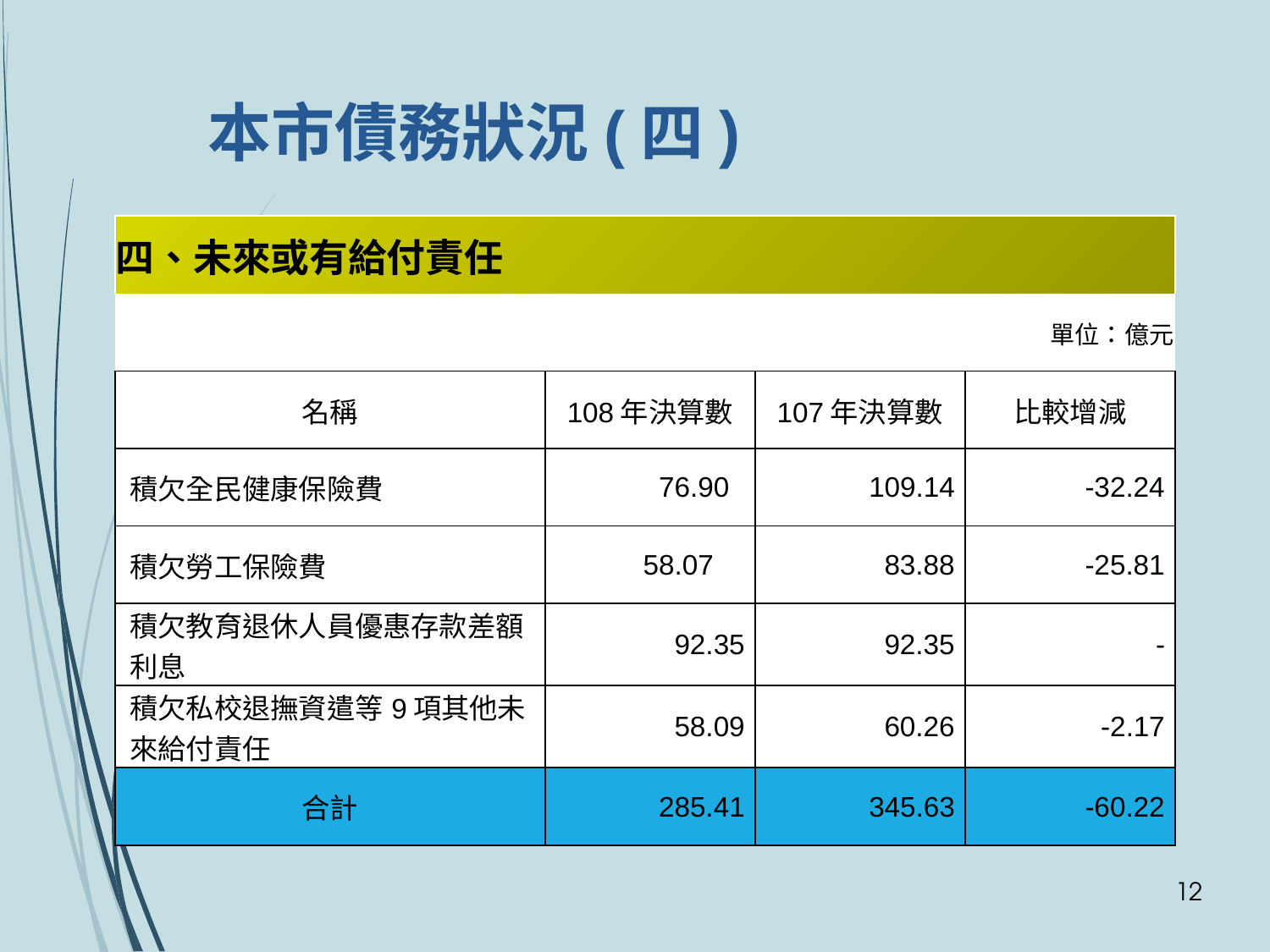

# 本市債務狀況(四)
| 四、未來或有給付責任 |  |  |  |
| --- | --- | --- | --- |
|  | 單位：億元 |  |  |
| 名稱 | 108年決算數 | 107年決算數 | 比較增減 |
| 積欠全民健康保險費 | 76.90 | 109.14 | -32.24 |
| 積欠勞工保險費 | 58.07 | 83.88 | -25.81 |
| 積欠教育退休人員優惠存款差額利息 | 92.35 | 92.35 | - |
| 積欠私校退撫資遣等9項其他未來給付責任 | 58.09 | 60.26 | -2.17 |
| 合計 | 285.41 | 345.63 | -60.22 |
12